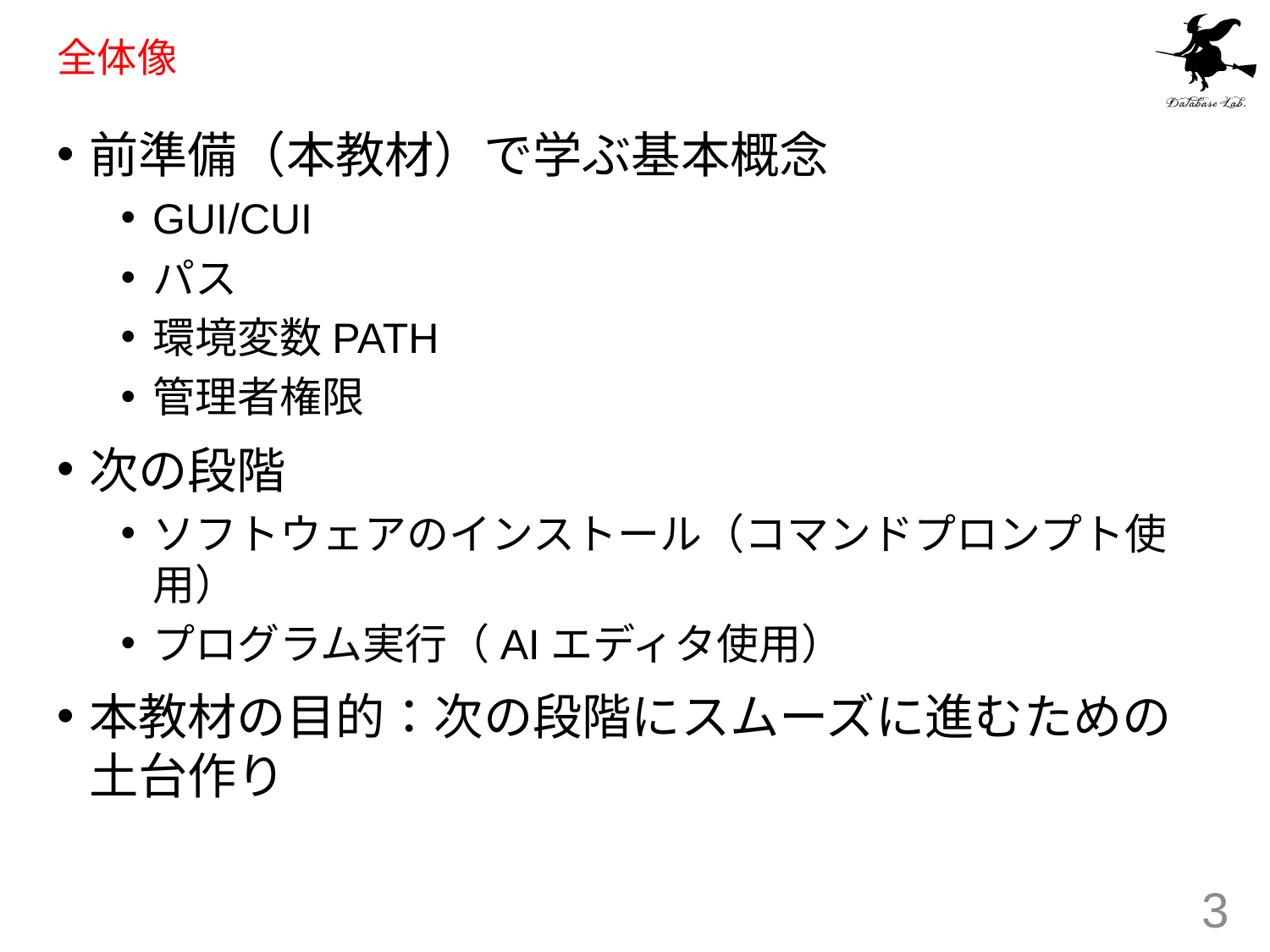

# 全体像
前準備（本教材）で学ぶ基本概念
GUI/CUI
パス
環境変数PATH
管理者権限
次の段階
ソフトウェアのインストール（コマンドプロンプト使用）
プログラム実行（AIエディタ使用）
本教材の目的：次の段階にスムーズに進むための土台作り

3